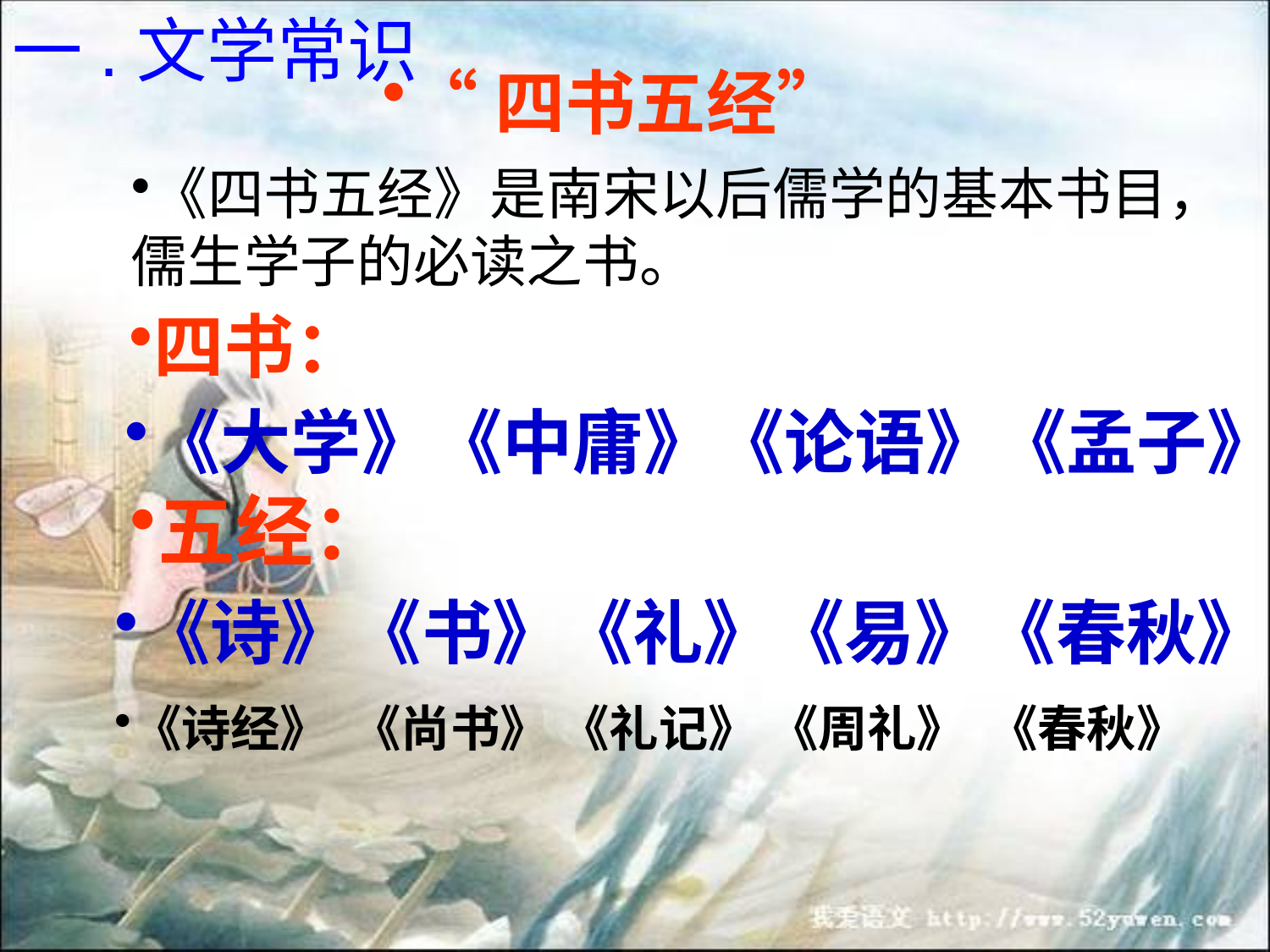

一.文学常识
“四书五经”
《四书五经》是南宋以后儒学的基本书目，儒生学子的必读之书。
四书：

《大学》《中庸》《论语》《孟子》
五经：
《诗》《书》《礼》《易》《春秋》
《诗经》  《尚书》 《礼记》 《周礼》  《春秋》